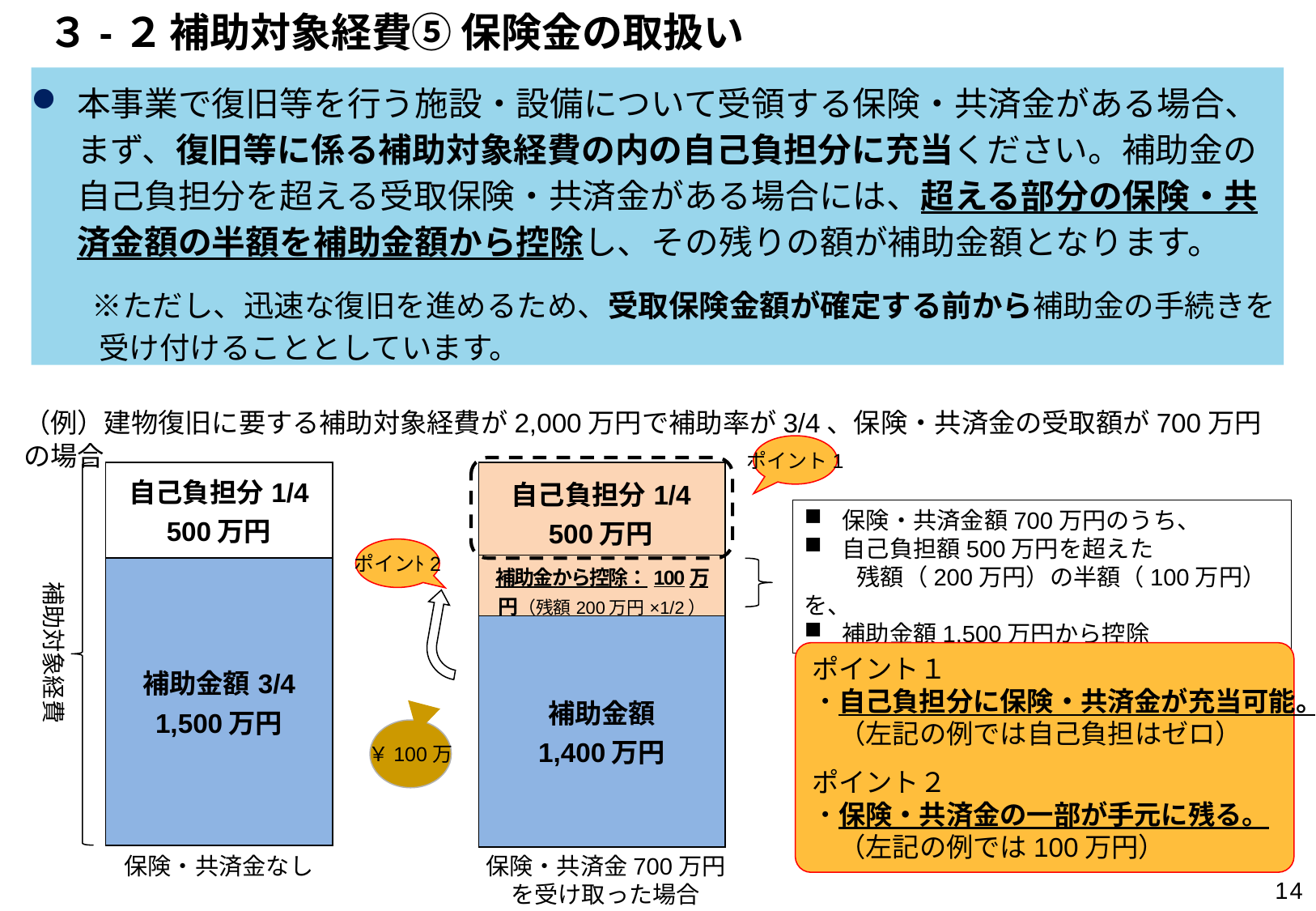

３-２	補助対象経費⑤ 保険金の取扱い
本事業で復旧等を行う施設・設備について受領する保険・共済金がある場合、まず、復旧等に係る補助対象経費の内の自己負担分に充当ください。補助金の自己負担分を超える受取保険・共済金がある場合には、超える部分の保険・共済金額の半額を補助金額から控除し、その残りの額が補助金額となります。
　　※ただし、迅速な復旧を進めるため、受取保険金額が確定する前から補助金の手続きを
　　 受け付けることとしています。
（例）建物復旧に要する補助対象経費が2,000万円で補助率が3/4、保険・共済金の受取額が700万円の場合
ポイント1

| 自己負担分1/4 500万円 |
| --- |

| 自己負担分1/4 500万円 |
| --- |
| 補助金額3/4 1,500万円 |
|  |
| --- |
| 補助金から控除：100万円（残額200万円×1/2） |
| 補助金額 1,400万円 |
保険・共済金額700万円のうち、
自己負担額500万円を超えた
　　 残額（200万円）の半額（100万円）を、
補助金額1,500万円から控除
ポインﾄ2

補助対象経費

ポイント１
・自己負担分に保険・共済金が充当可能。
　（左記の例では自己負担はゼロ）

ポイント２
・保険・共済金の一部が手元に残る。
　（左記の例では100万円）

￥100万
保険・共済金なし
保険・共済金700万円
を受け取った場合
14